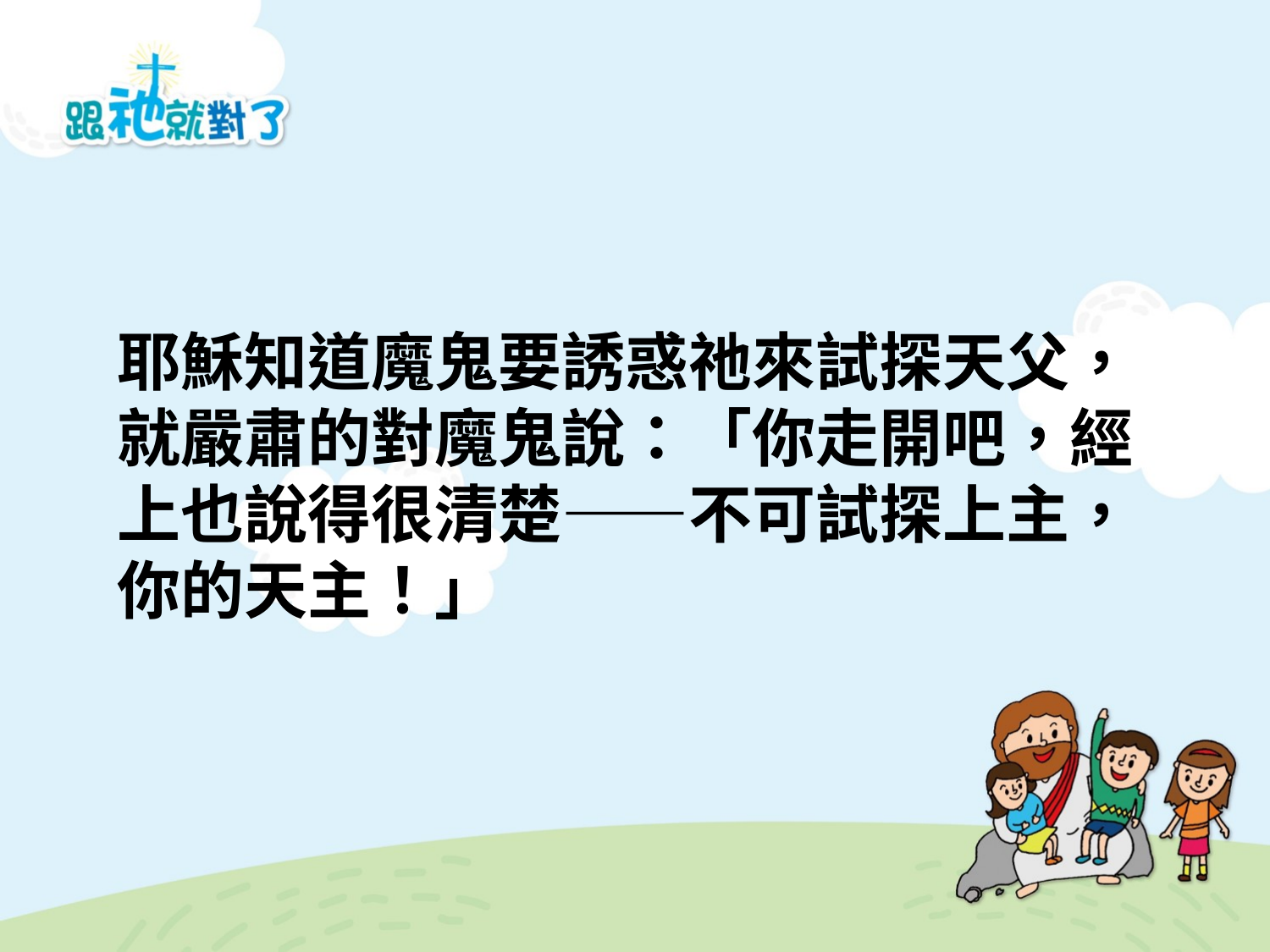

耶穌知道魔鬼要誘惑祂來試探天父，就嚴肅的對魔鬼說：「你走開吧，經上也說得很清楚——不可試探上主，你的天主！」